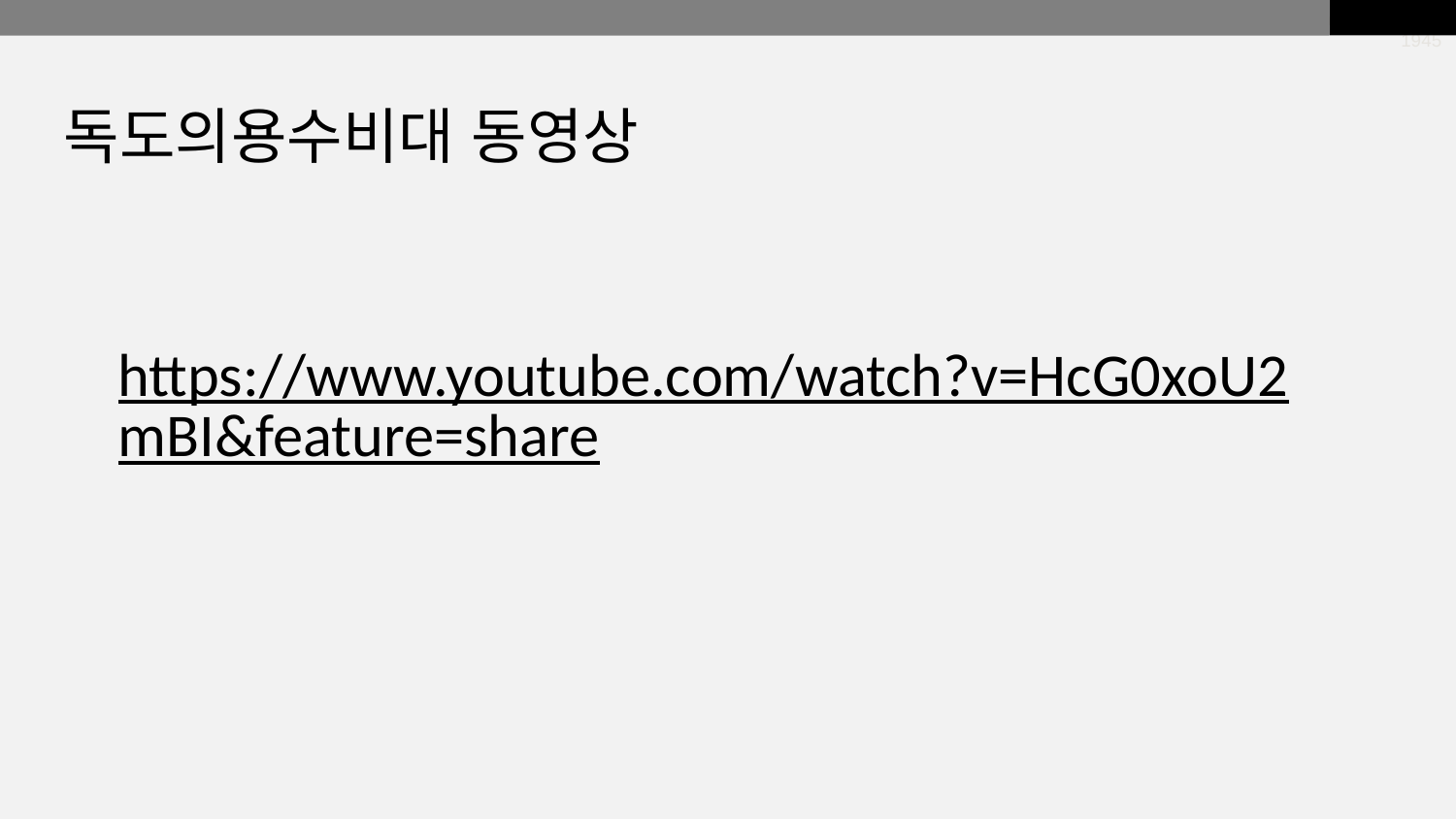

Japanese colonial rule  1910-1945

독도의용수비대 동영상
https://www.youtube.com/watch?v=HcG0xoU2mBI&feature=share